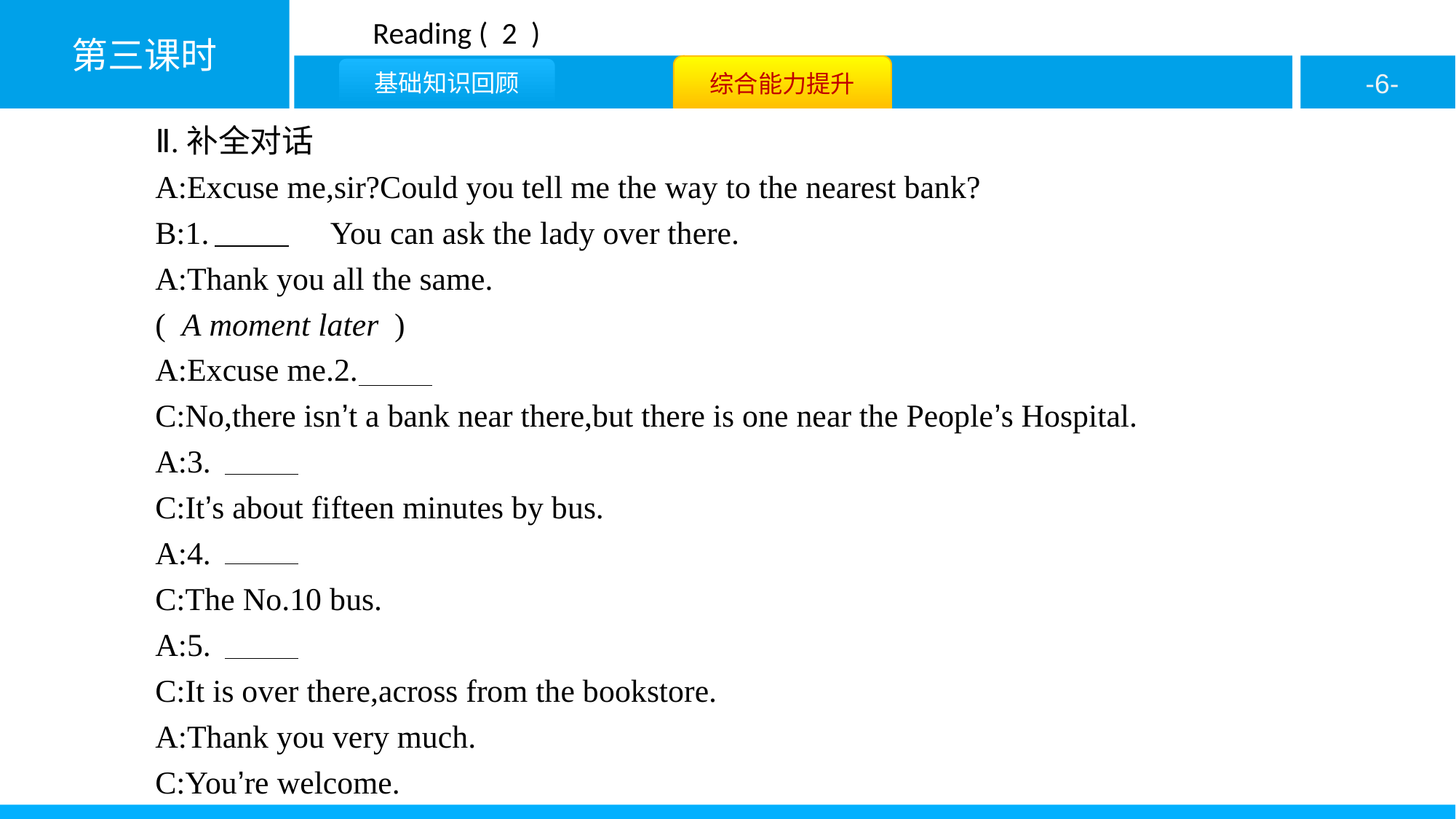

Ⅱ.补全对话
A:Excuse me,sir?Could you tell me the way to the nearest bank?
B:1.　E　 You can ask the lady over there.
A:Thank you all the same.
(  A moment later  )
A:Excuse me.2.　A
C:No,there isn’t a bank near there,but there is one near the People’s Hospital.
A:3.　B
C:It’s about fifteen minutes by bus.
A:4.　D
C:The No.10 bus.
A:5.　F
C:It is over there,across from the bookstore.
A:Thank you very much.
C:You’re welcome.